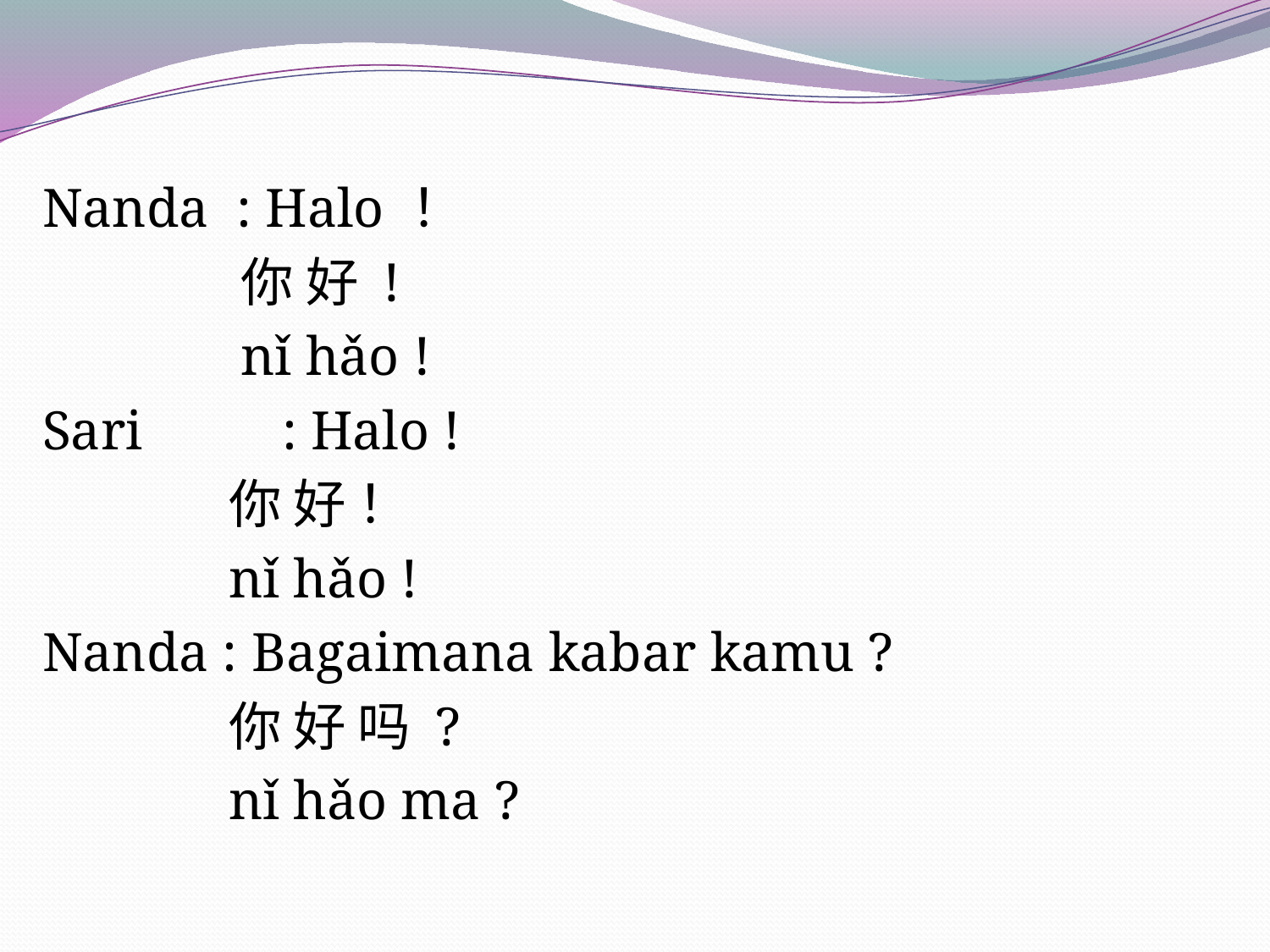

Nanda  : Halo ！
你 好 !
nǐ hǎo !
Sari	   : Halo !
你 好 ！
nǐ hǎo !
Nanda : Bagaimana kabar kamu ?
你 好 吗 ?
nǐ hǎo ma ?